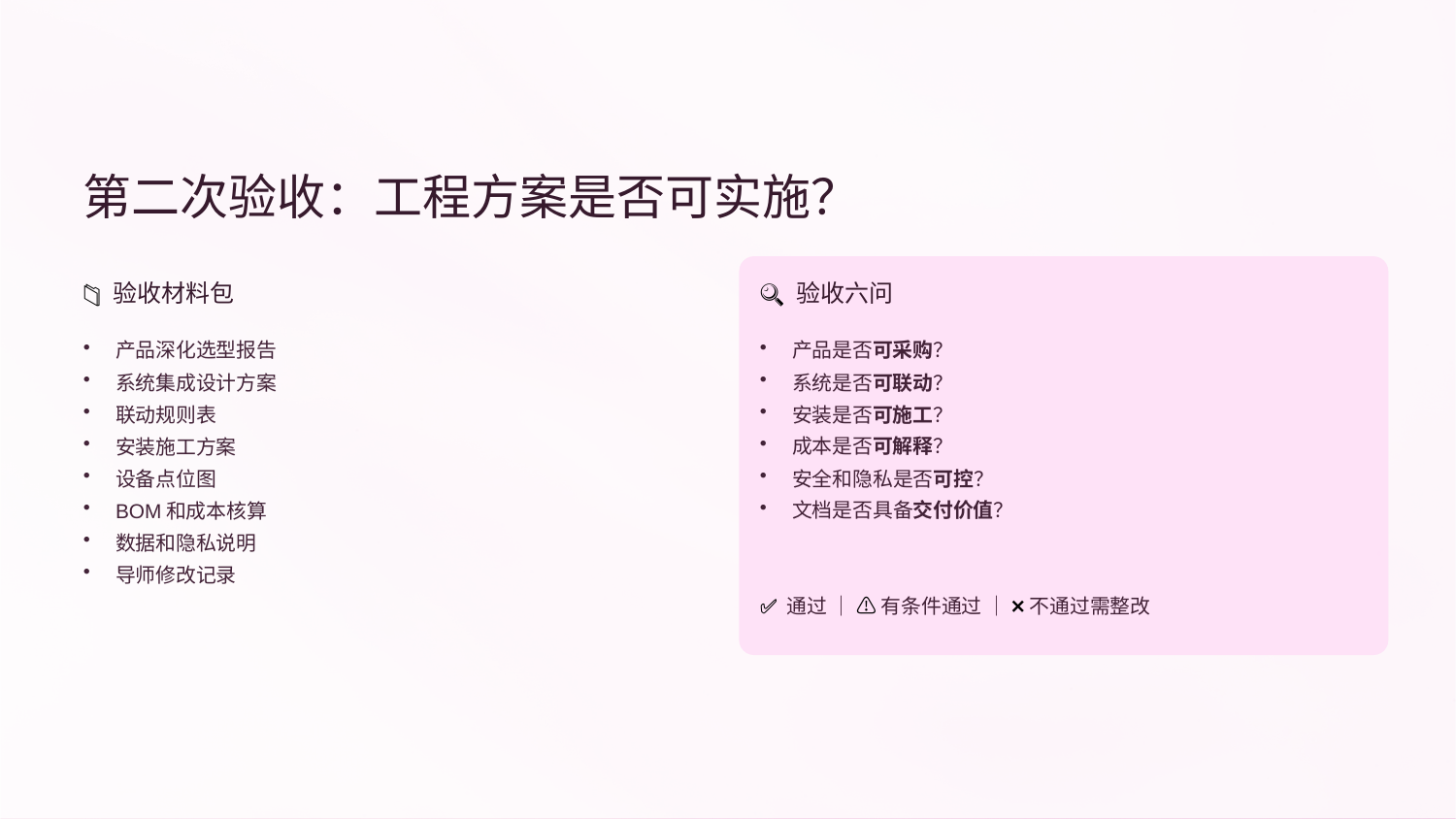

第二次验收：工程方案是否可实施？

📁 验收材料包
🔍 验收六问
产品深化选型报告
系统集成设计方案
联动规则表
安装施工方案
设备点位图
BOM和成本核算
数据和隐私说明
导师修改记录
产品是否可采购？
系统是否可联动？
安装是否可施工？
成本是否可解释？
安全和隐私是否可控？
文档是否具备交付价值？
✅ 通过 ｜ ⚠️ 有条件通过 ｜ ❌ 不通过需整改